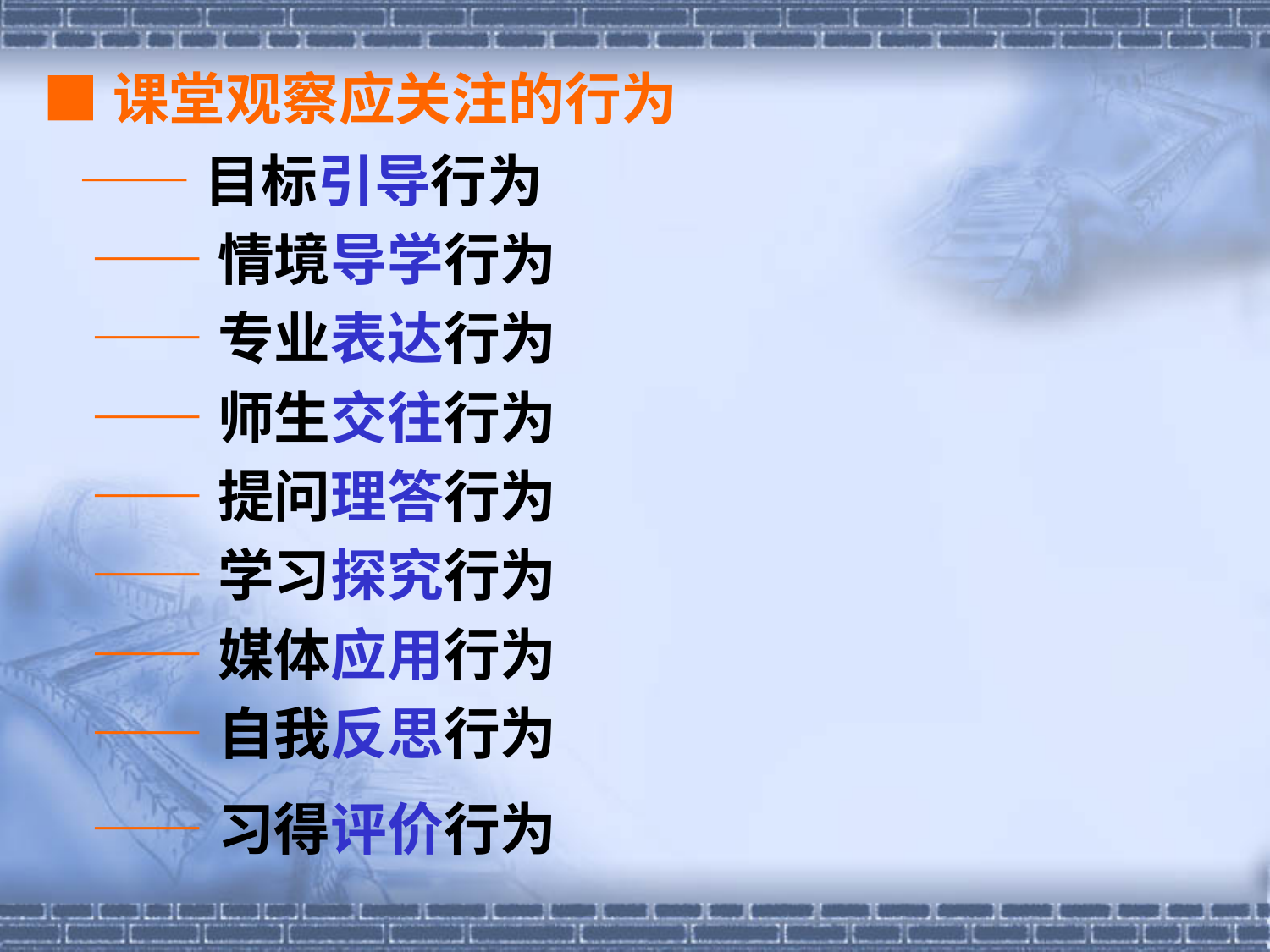

■课堂观察应关注的行为
     ——目标引导行为
      ——情境导学行为
      ——专业表达行为
      ——师生交往行为
      ——提问理答行为
      ——学习探究行为
      ——媒体应用行为
      ——自我反思行为
      ——习得评价行为